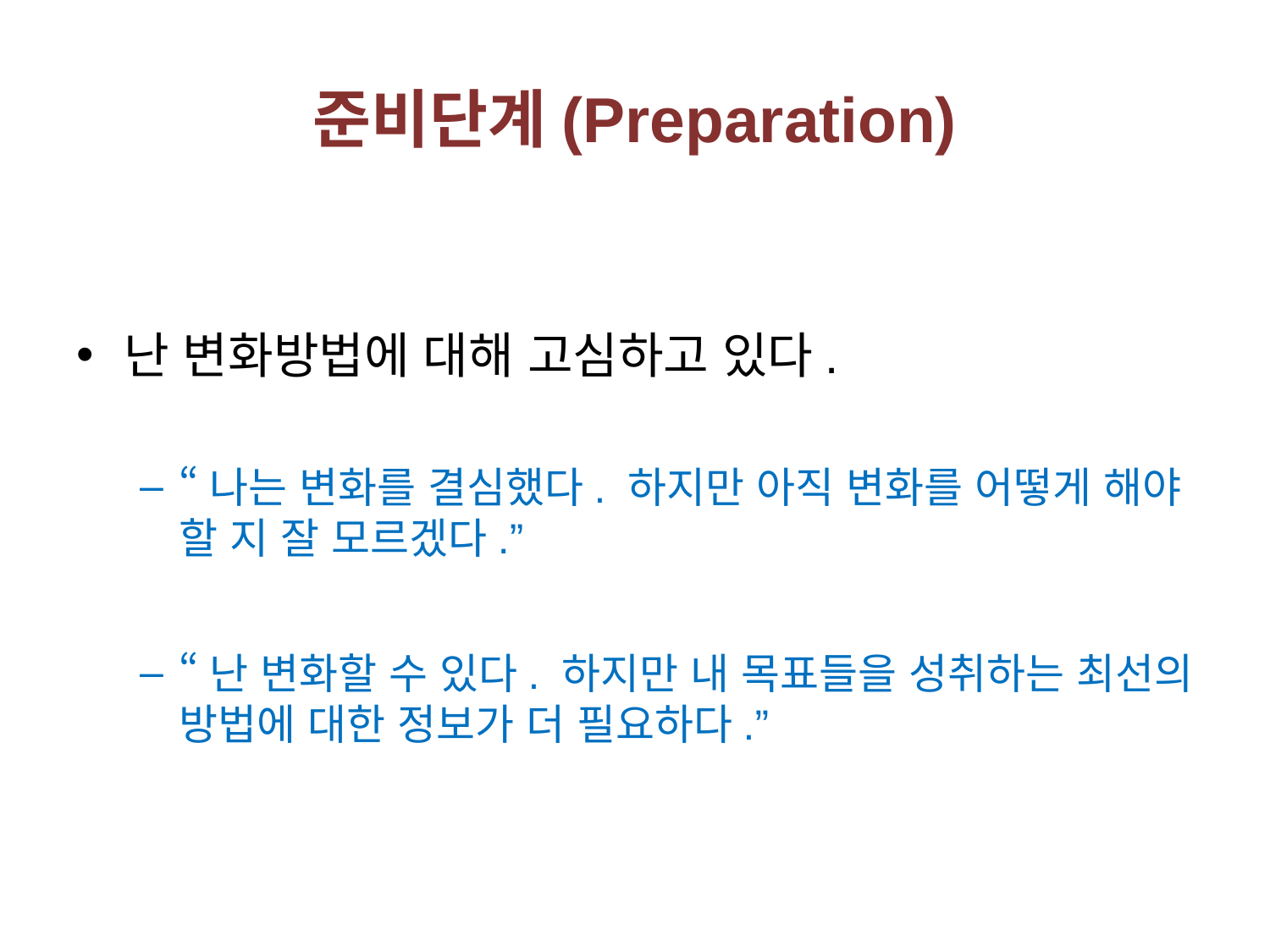

# 준비단계(Preparation)
난 변화방법에 대해 고심하고 있다.

“나는 변화를 결심했다. 하지만 아직 변화를 어떻게 해야 할 지 잘 모르겠다.”

“난 변화할 수 있다. 하지만 내 목표들을 성취하는 최선의 방법에 대한 정보가 더 필요하다.”